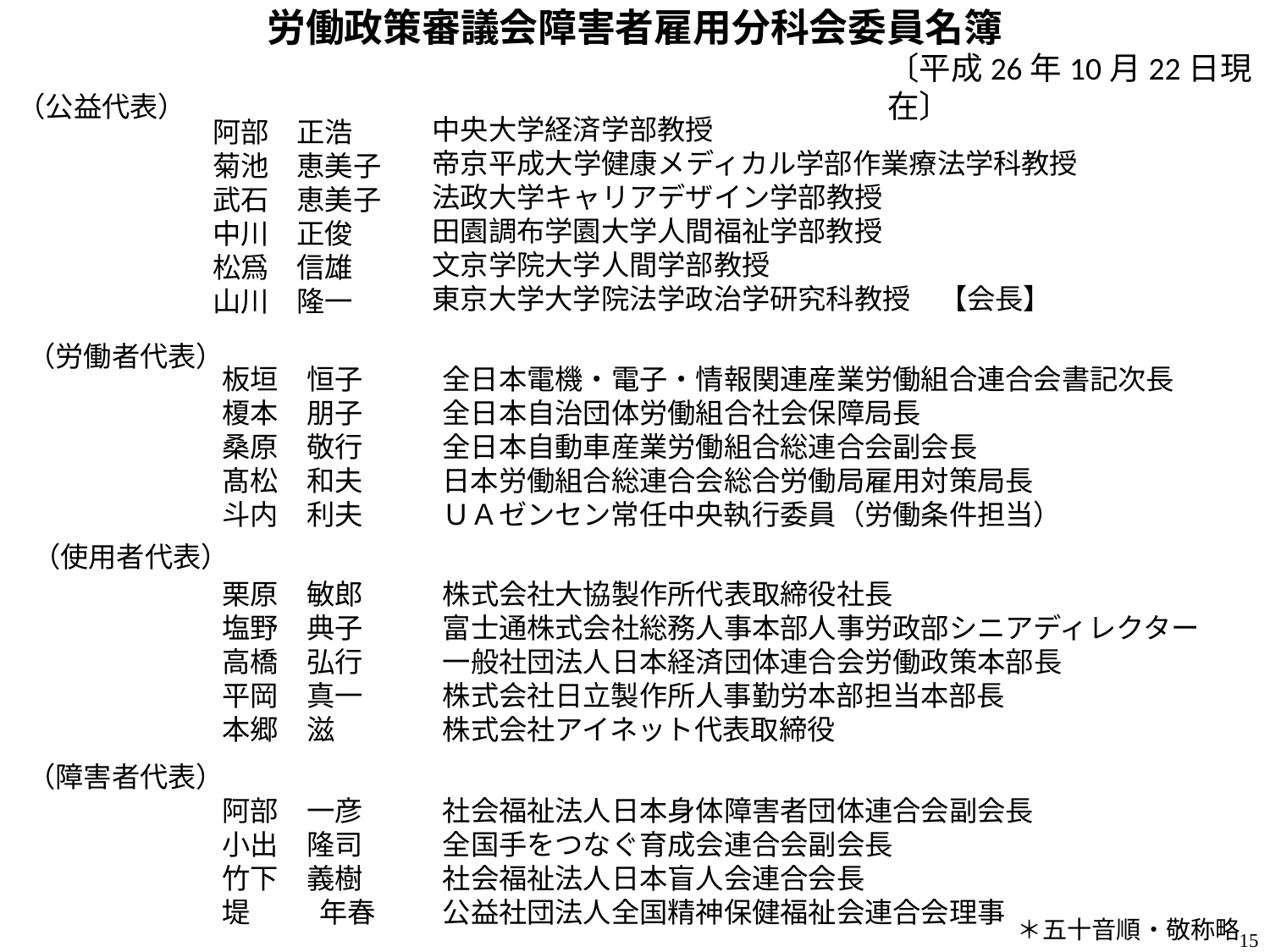

労働政策審議会障害者雇用分科会委員名簿
〔平成26年10月22日現在〕
（公益代表）
阿部　正浩
菊池　恵美子
武石　恵美子
中川　正俊
松爲　信雄
山川　隆一
中央大学経済学部教授
帝京平成大学健康メディカル学部作業療法学科教授
法政大学キャリアデザイン学部教授
田園調布学園大学人間福祉学部教授
文京学院大学人間学部教授
東京大学大学院法学政治学研究科教授　【会長】
（労働者代表）
板垣　恒子
榎本　朋子
桑原　敬行
髙松　和夫
斗内　利夫
全日本電機・電子・情報関連産業労働組合連合会書記次長
全日本自治団体労働組合社会保障局長
全日本自動車産業労働組合総連合会副会長
日本労働組合総連合会総合労働局雇用対策局長
ＵＡゼンセン常任中央執行委員（労働条件担当）
（使用者代表）
栗原　敏郎
塩野　典子
高橋　弘行
平岡　真一
本郷　滋
株式会社大協製作所代表取締役社長
富士通株式会社総務人事本部人事労政部シニアディレクター
一般社団法人日本経済団体連合会労働政策本部長
株式会社日立製作所人事勤労本部担当本部長
株式会社アイネット代表取締役
（障害者代表）
阿部　一彦
小出　隆司
竹下　義樹
堤　 　 年春
社会福祉法人日本身体障害者団体連合会副会長
全国手をつなぐ育成会連合会副会長
社会福祉法人日本盲人会連合会長
公益社団法人全国精神保健福祉会連合会理事
＊五十音順・敬称略
15